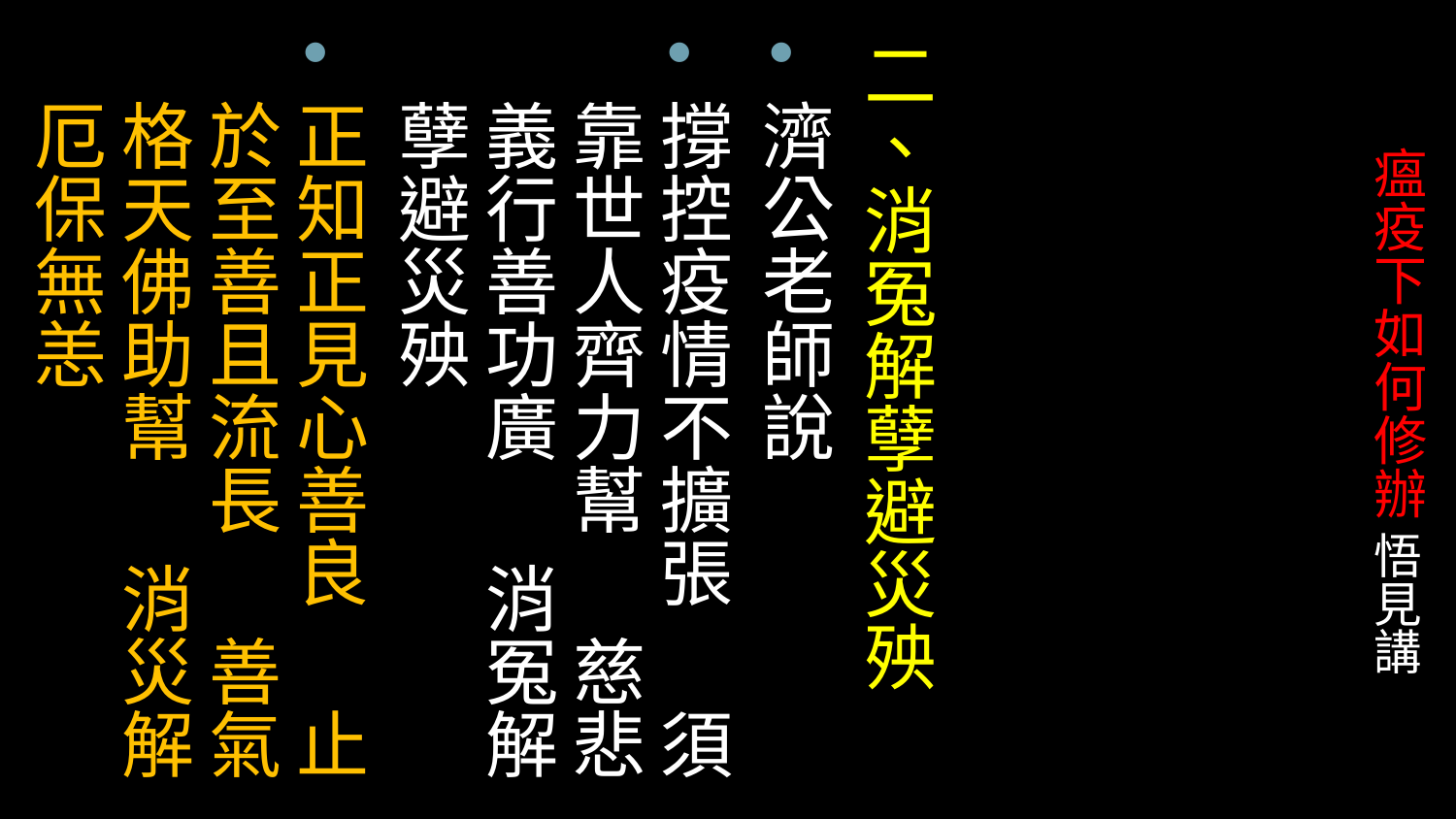

二、消冤解孽避災殃
濟公老師說
撐控疫情不擴張      須靠世人齊力幫      慈悲義行善功廣      消冤解孽避災殃
正知正見心善良      止於至善且流長      善氣格天佛助幫      消災解厄保無恙
# 瘟疫下如何修辦 悟見講